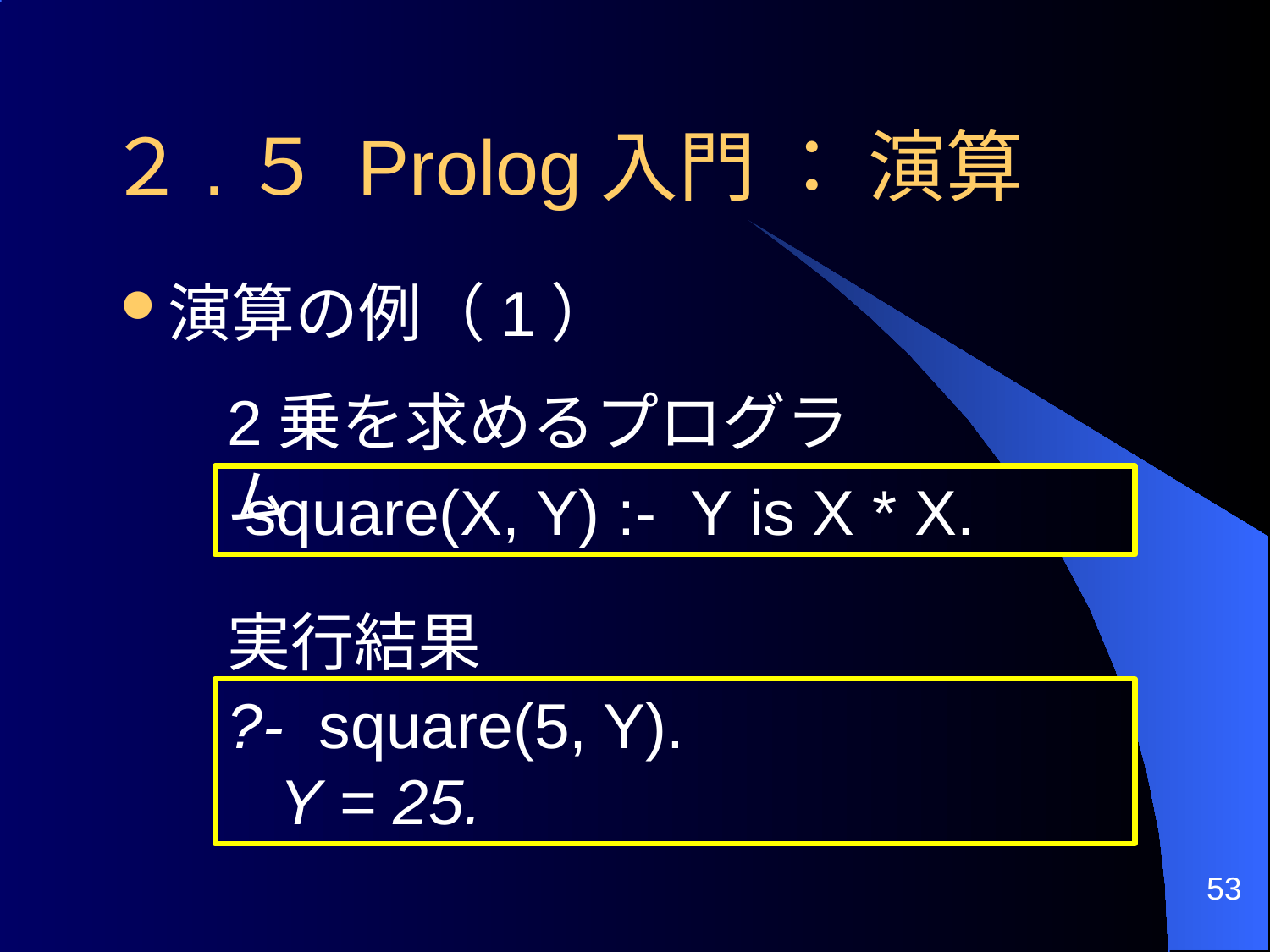

# ２.５ Prolog入門 ： 演算
演算の例（1）
2乗を求めるプログラム
 square(X, Y) :-  Y is X * X.
実行結果
?-  square(5, Y).
   Y = 25.
53